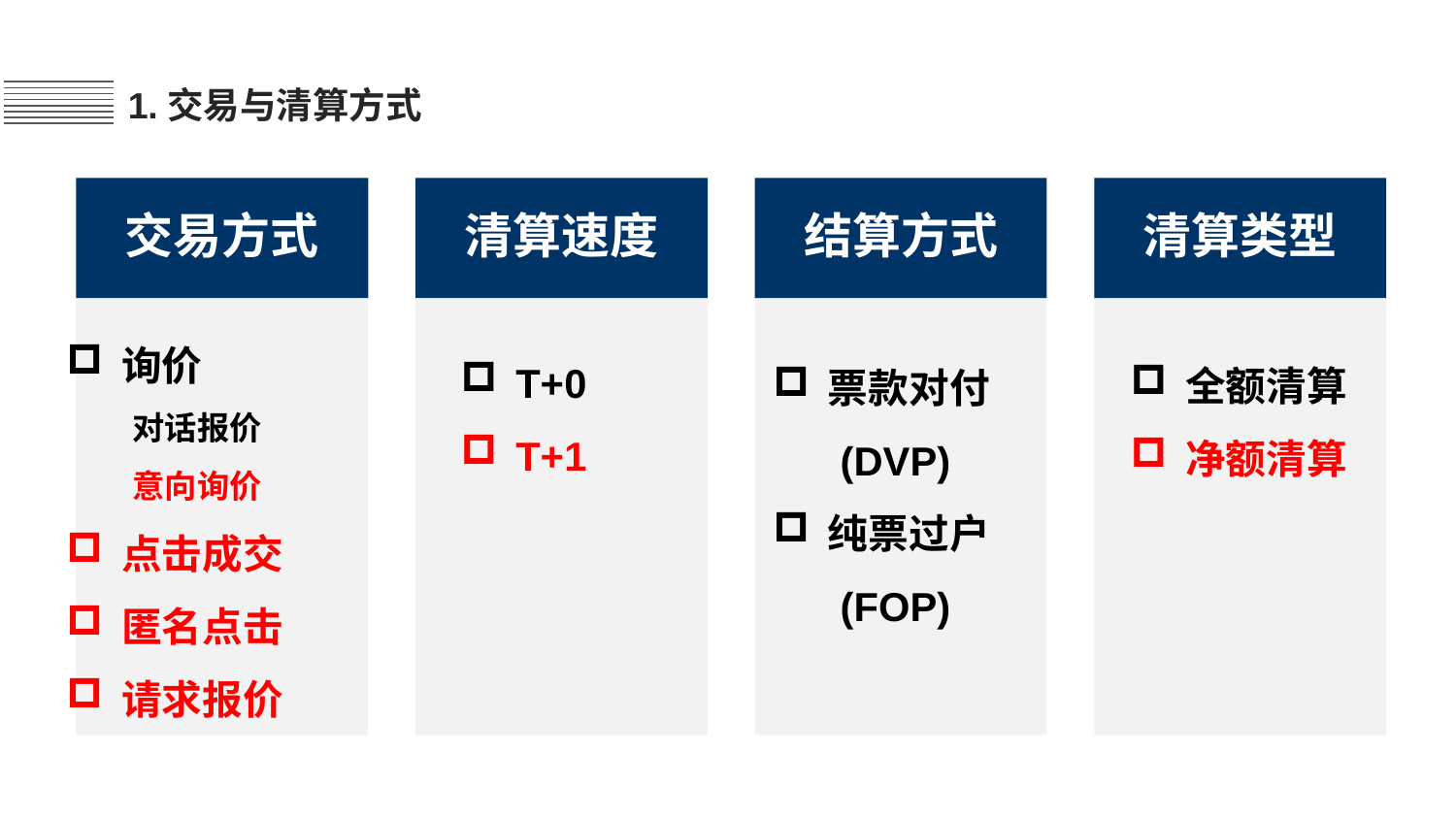

1.交易与清算方式
交易方式

清算速度

结算方式

清算类型

询价
        对话报价
        意向询价
点击成交
匿名点击
请求报价
T+0
T+1

全额清算
净额清算
票款对付
      (DVP)
纯票过户
      (FOP)